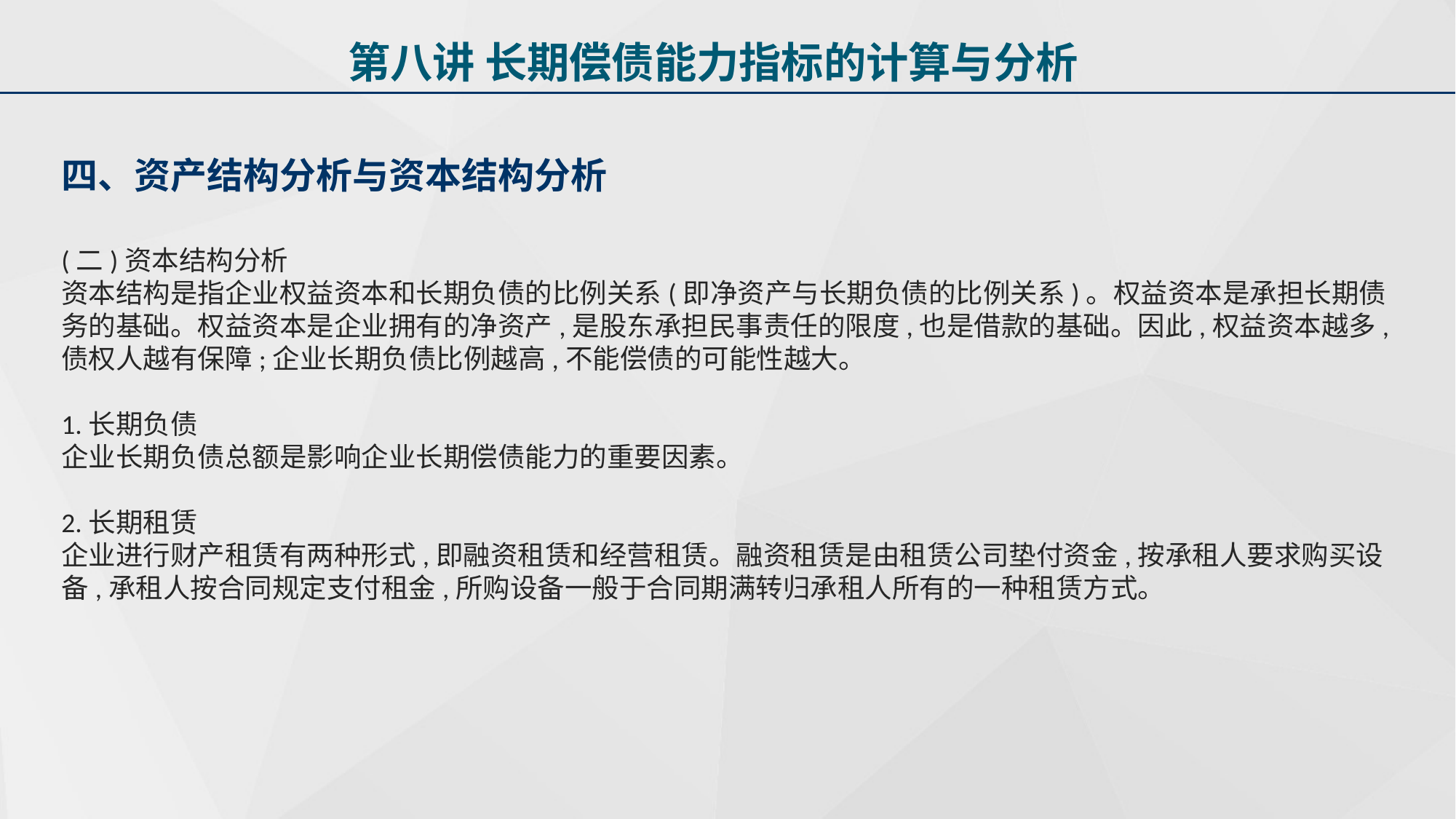

第八讲 长期偿债能力指标的计算与分析
四、资产结构分析与资本结构分析
(二)资本结构分析
资本结构是指企业权益资本和长期负债的比例关系(即净资产与长期负债的比例关系)。权益资本是承担长期债务的基础。权益资本是企业拥有的净资产,是股东承担民事责任的限度,也是借款的基础。因此,权益资本越多,债权人越有保障;企业长期负债比例越高,不能偿债的可能性越大。

1.长期负债
企业长期负债总额是影响企业长期偿债能力的重要因素。

2.长期租赁
企业进行财产租赁有两种形式,即融资租赁和经营租赁。融资租赁是由租赁公司垫付资金,按承租人要求购买设备,承租人按合同规定支付租金,所购设备一般于合同期满转归承租人所有的一种租赁方式。